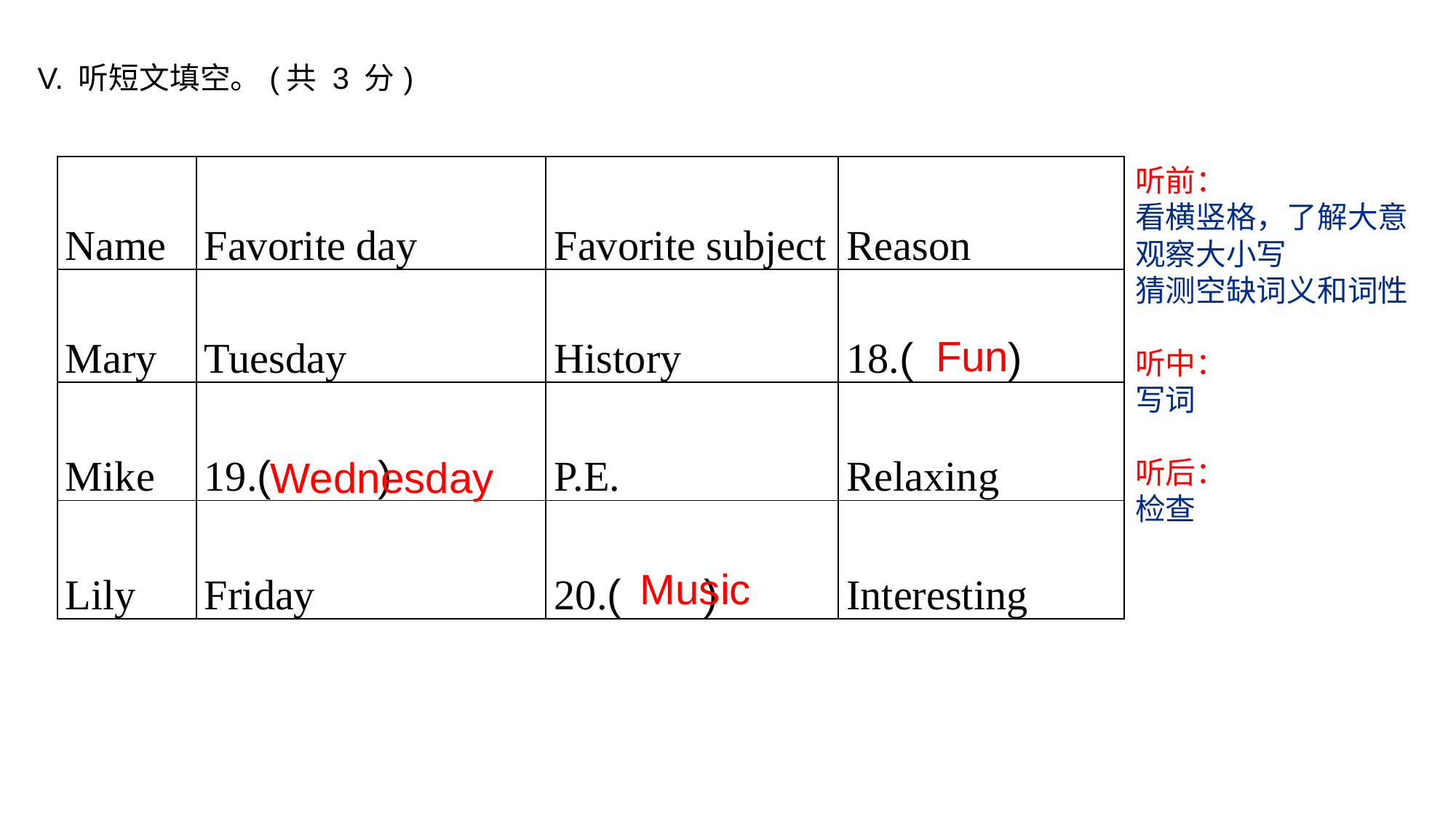

| V. 听短文填空。(共 3 分) |  |  |  |
| --- | --- | --- | --- |
| Name | Favorite day | Favorite subject | Reason |
| --- | --- | --- | --- |
| Mary | Tuesday | History | 18.( ) |
| Mike | 19.( ) | P.E. | Relaxing |
| Lily | Friday | 20.( ) | Interesting |
听前：
看横竖格，了解大意
观察大小写
猜测空缺词义和词性

听中：
写词

听后：
检查
Fun
Wednesday
Music